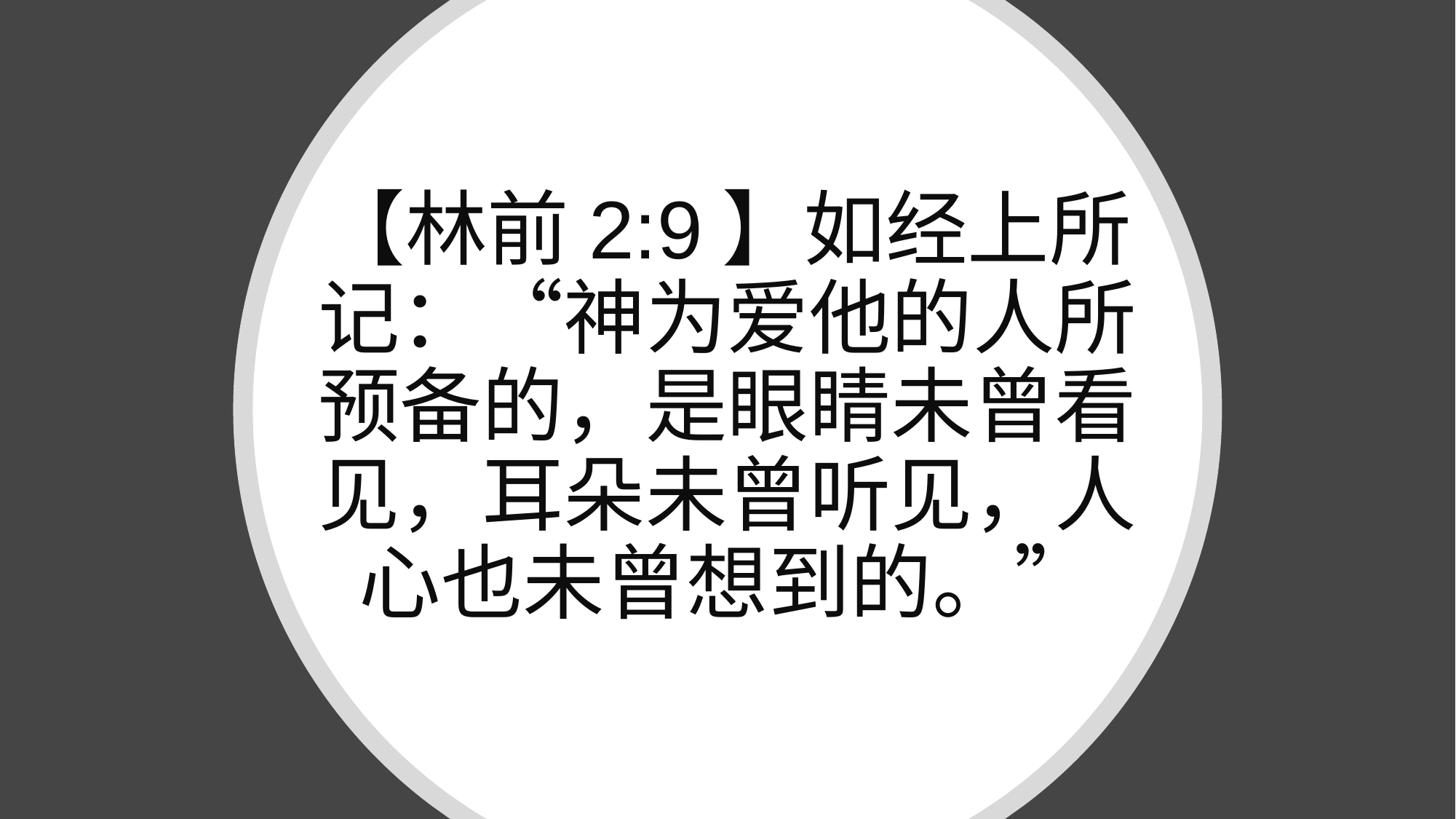

# 【林前2:9】如经上所记：“神为爱他的人所预备的，是眼睛未曾看见，耳朵未曾听见，人心也未曾想到的。”